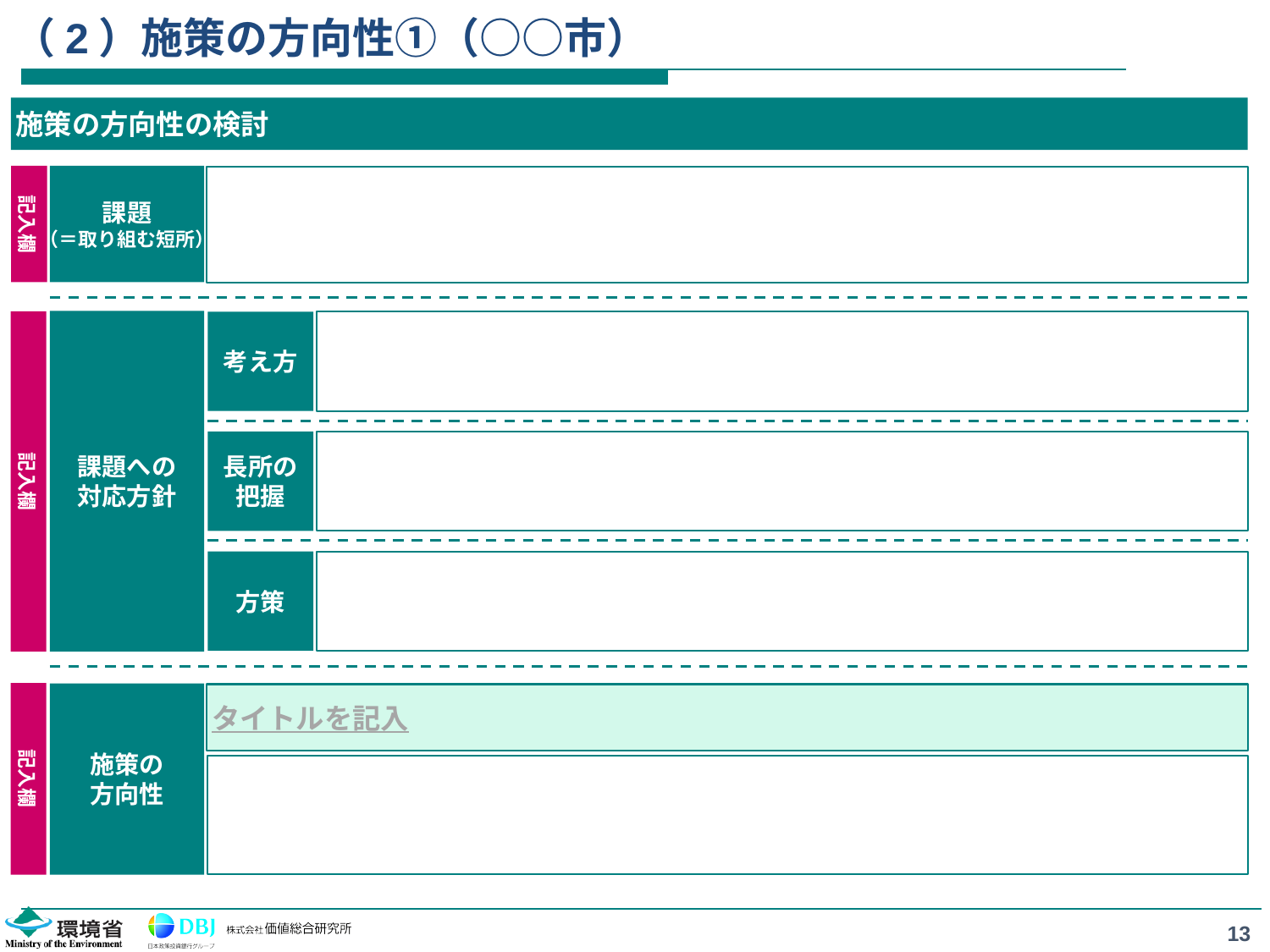

# （2）施策の方向性①（○○市）
施策の方向性の検討
記入欄
課題
（＝取り組む短所）

課題への
対応方針
記入欄
考え方

長所の
把握
方策

記入欄
施策の
方向性
タイトルを記入

13